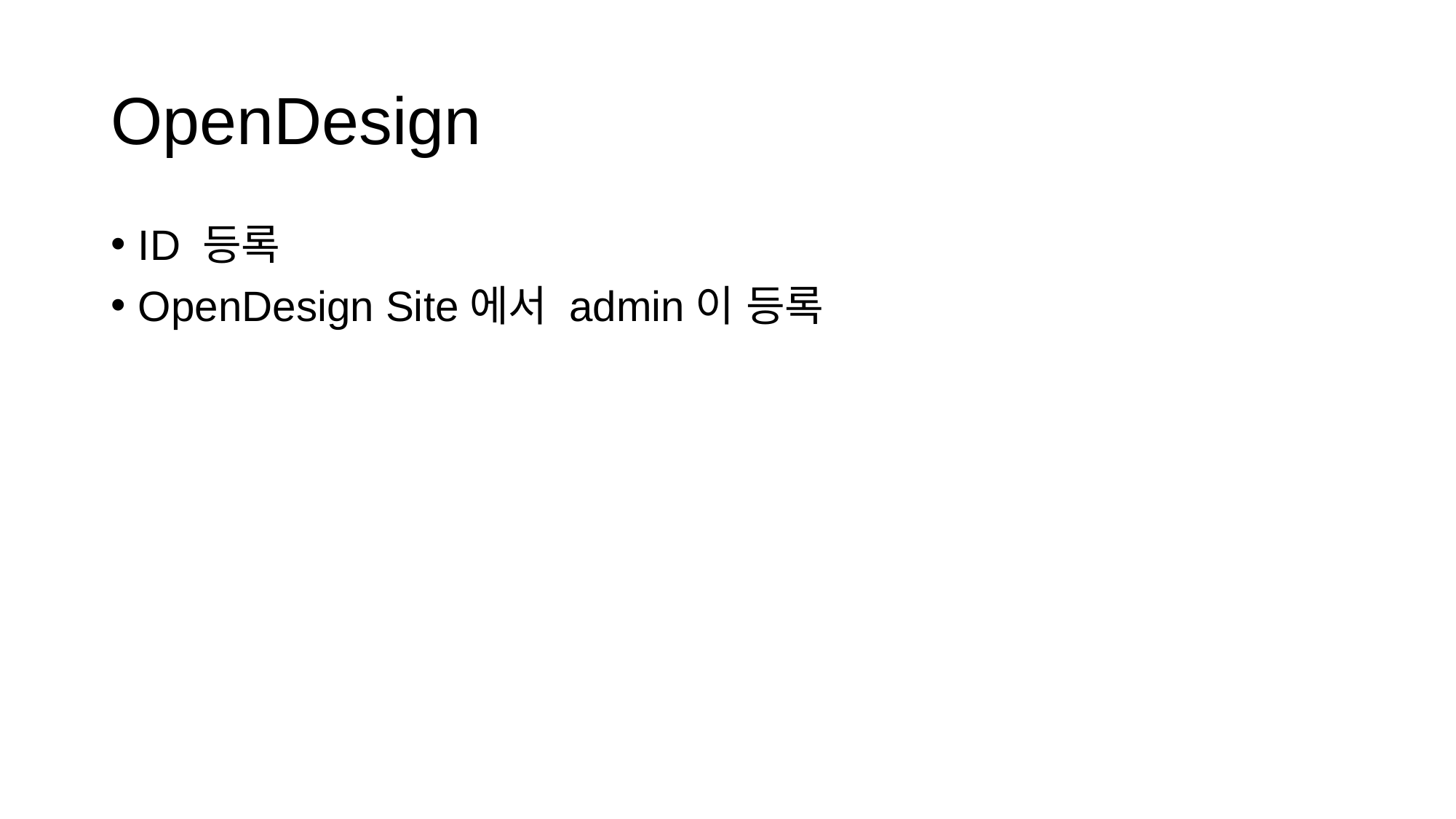

# OpenDesign
ID 등록
OpenDesign Site에서 admin이 등록